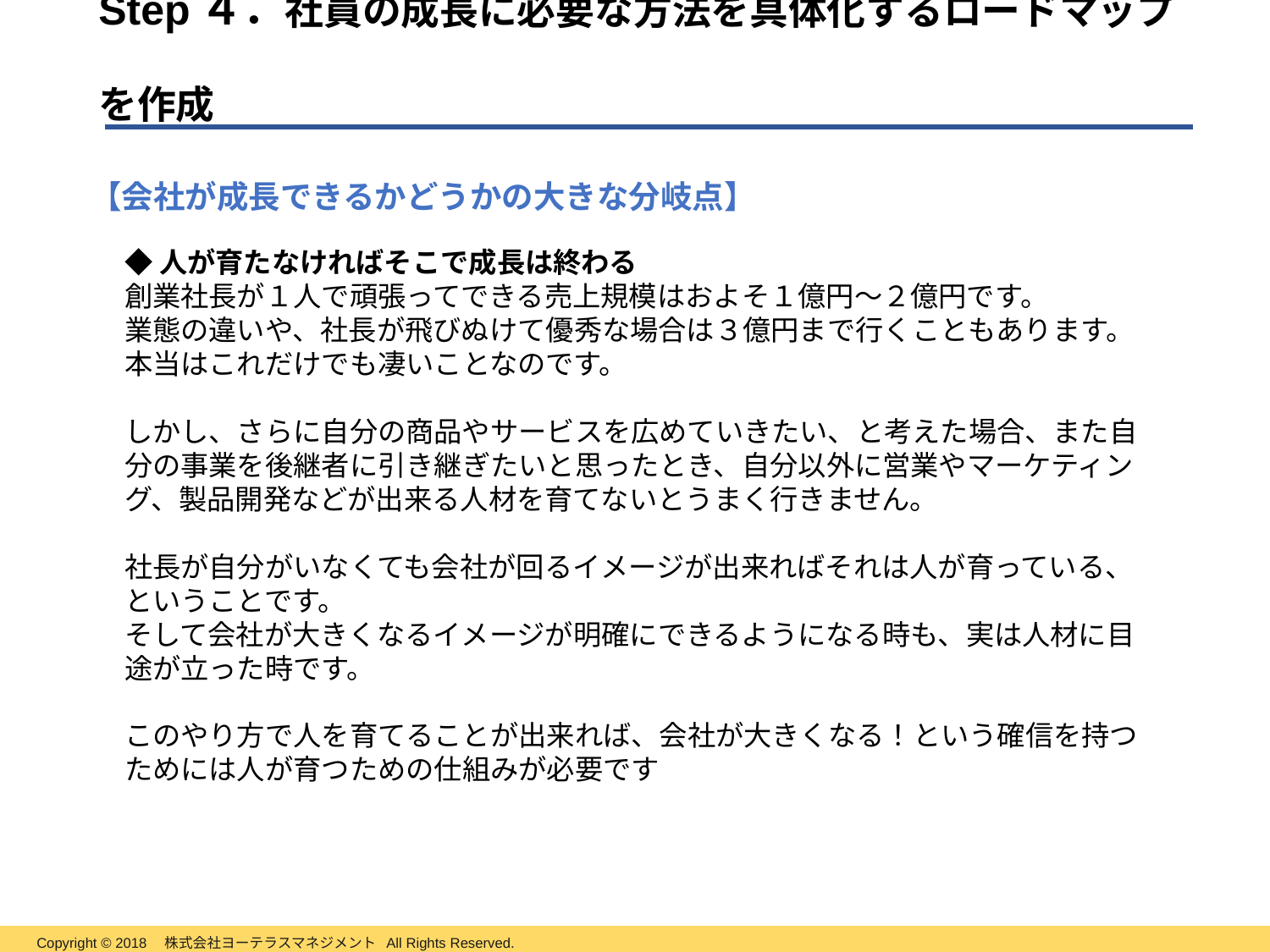

# Step４．社員の成長に必要な方法を具体化するロードマップを作成

【会社が成長できるかどうかの大きな分岐点】
◆人が育たなければそこで成長は終わる
創業社長が１人で頑張ってできる売上規模はおよそ１億円～２億円です。
業態の違いや、社長が飛びぬけて優秀な場合は３億円まで行くこともあります。
本当はこれだけでも凄いことなのです。

しかし、さらに自分の商品やサービスを広めていきたい、と考えた場合、また自分の事業を後継者に引き継ぎたいと思ったとき、自分以外に営業やマーケティング、製品開発などが出来る人材を育てないとうまく行きません。

社長が自分がいなくても会社が回るイメージが出来ればそれは人が育っている、ということです。
そして会社が大きくなるイメージが明確にできるようになる時も、実は人材に目途が立った時です。

このやり方で人を育てることが出来れば、会社が大きくなる！という確信を持つためには人が育つための仕組みが必要です